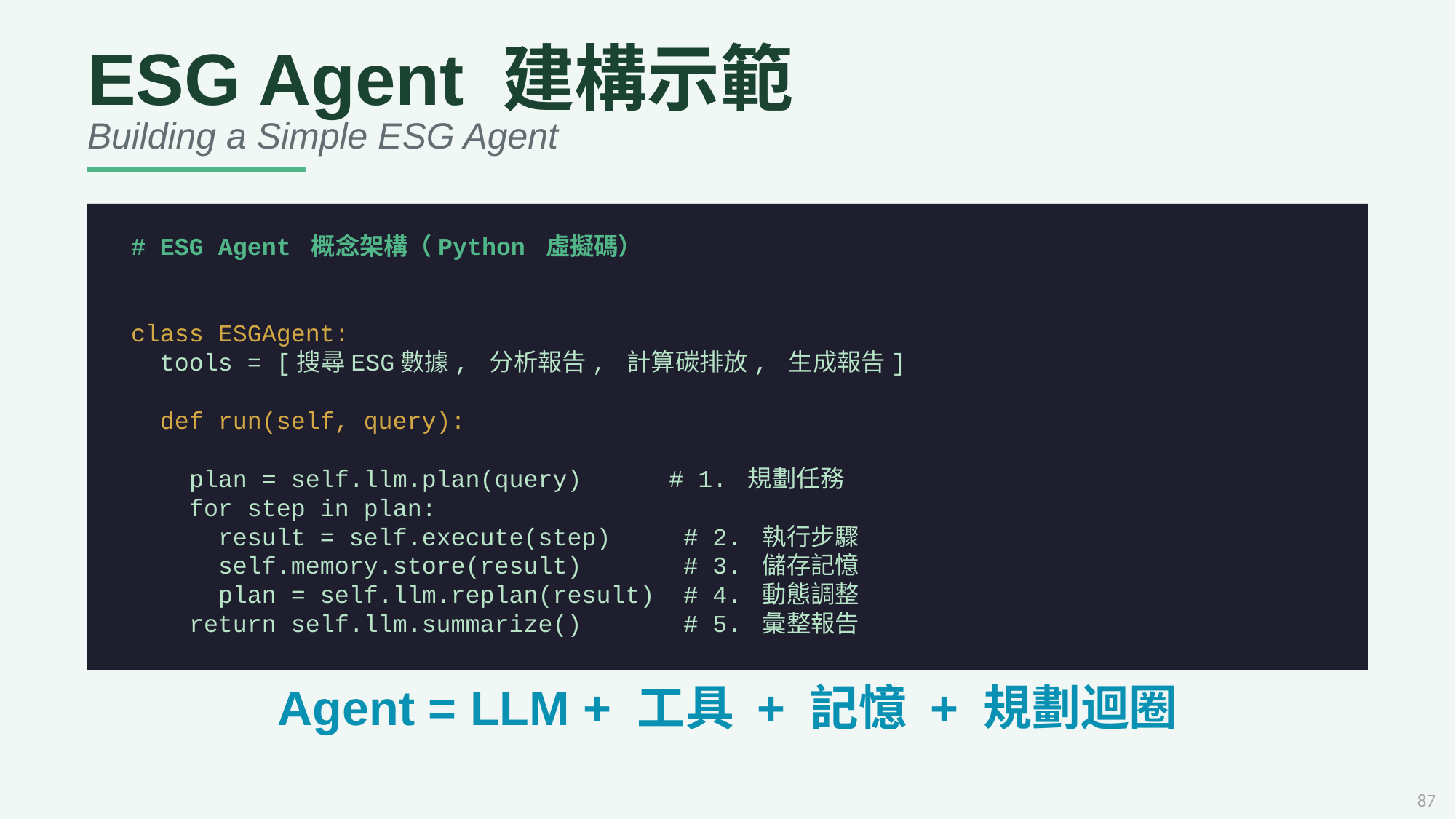

ESG Agent 建構示範
Building a Simple ESG Agent

# ESG Agent 概念架構（Python 虛擬碼）

class ESGAgent:
  tools = [搜尋ESG數據, 分析報告, 計算碳排放, 生成報告]

  def run(self, query):

    plan = self.llm.plan(query)      # 1. 規劃任務
    for step in plan:
      result = self.execute(step)     # 2. 執行步驟
      self.memory.store(result)       # 3. 儲存記憶
      plan = self.llm.replan(result)  # 4. 動態調整
    return self.llm.summarize()       # 5. 彙整報告

Agent = LLM + 工具 + 記憶 + 規劃迴圈
87